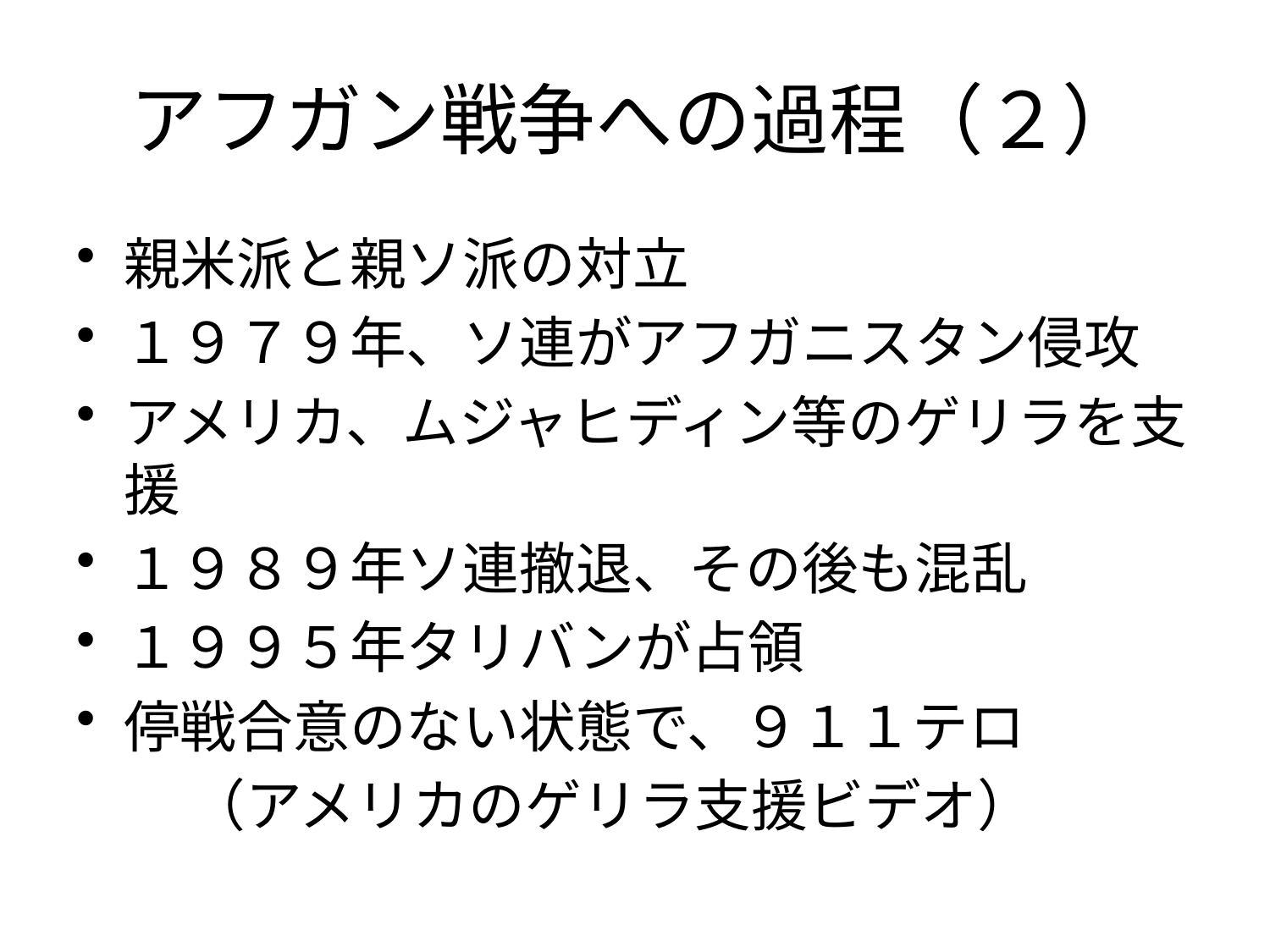

# アフガン戦争への過程（２）
親米派と親ソ派の対立
１９７９年、ソ連がアフガニスタン侵攻
アメリカ、ムジャヒディン等のゲリラを支援
１９８９年ソ連撤退、その後も混乱
１９９５年タリバンが占領
停戦合意のない状態で、９１１テロ
　　（アメリカのゲリラ支援ビデオ）